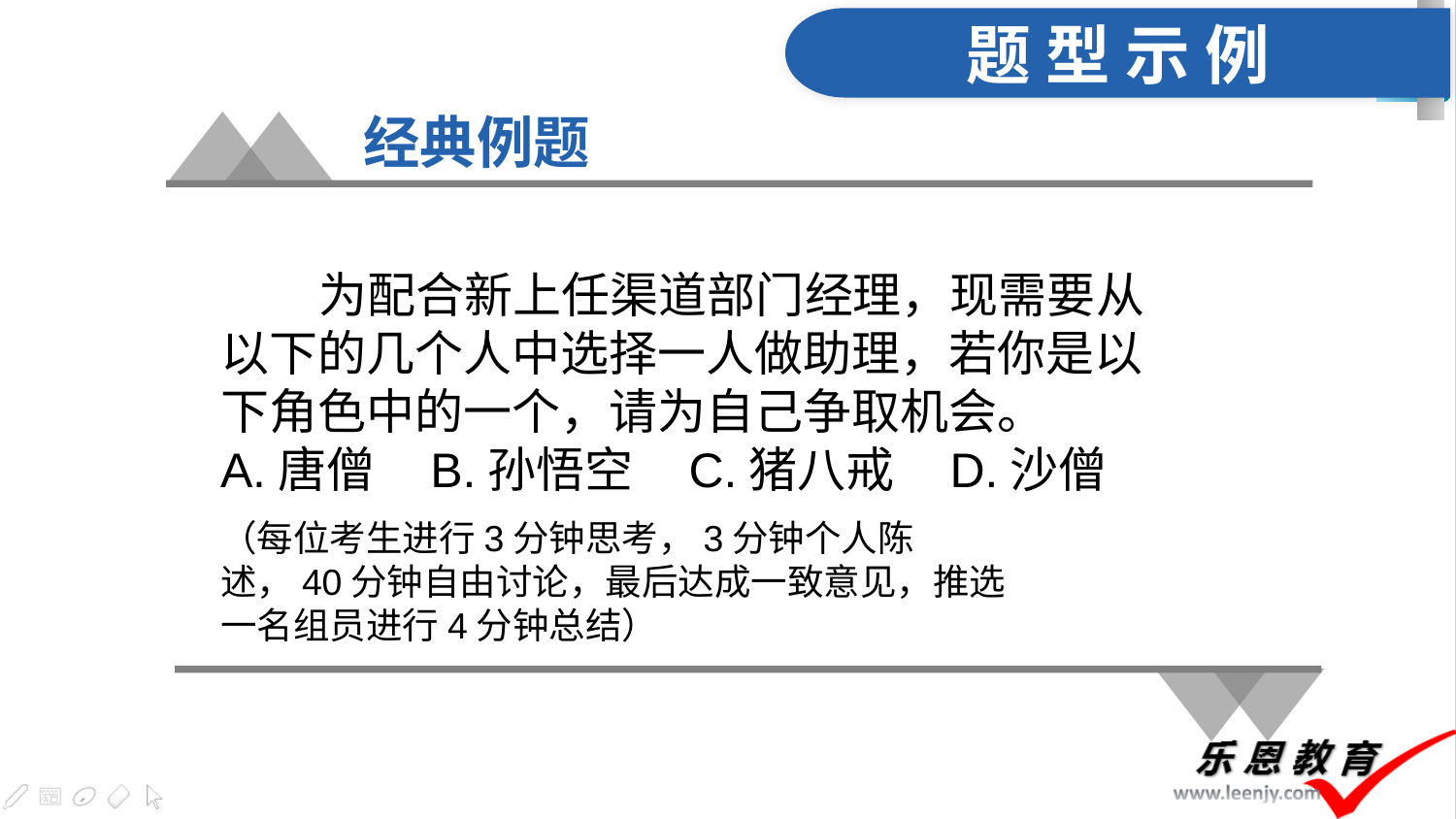

题 型 示 例

经典例题

        为配合新上任渠道部门经理，现需要从以下的几个人中选择一人做助理，若你是以下角色中的一个，请为自己争取机会。
A.唐僧    B.孙悟空    C.猪八戒    D.沙僧
（每位考生进行3分钟思考，3分钟个人陈述，40分钟自由讨论，最后达成一致意见，推选一名组员进行4分钟总结）